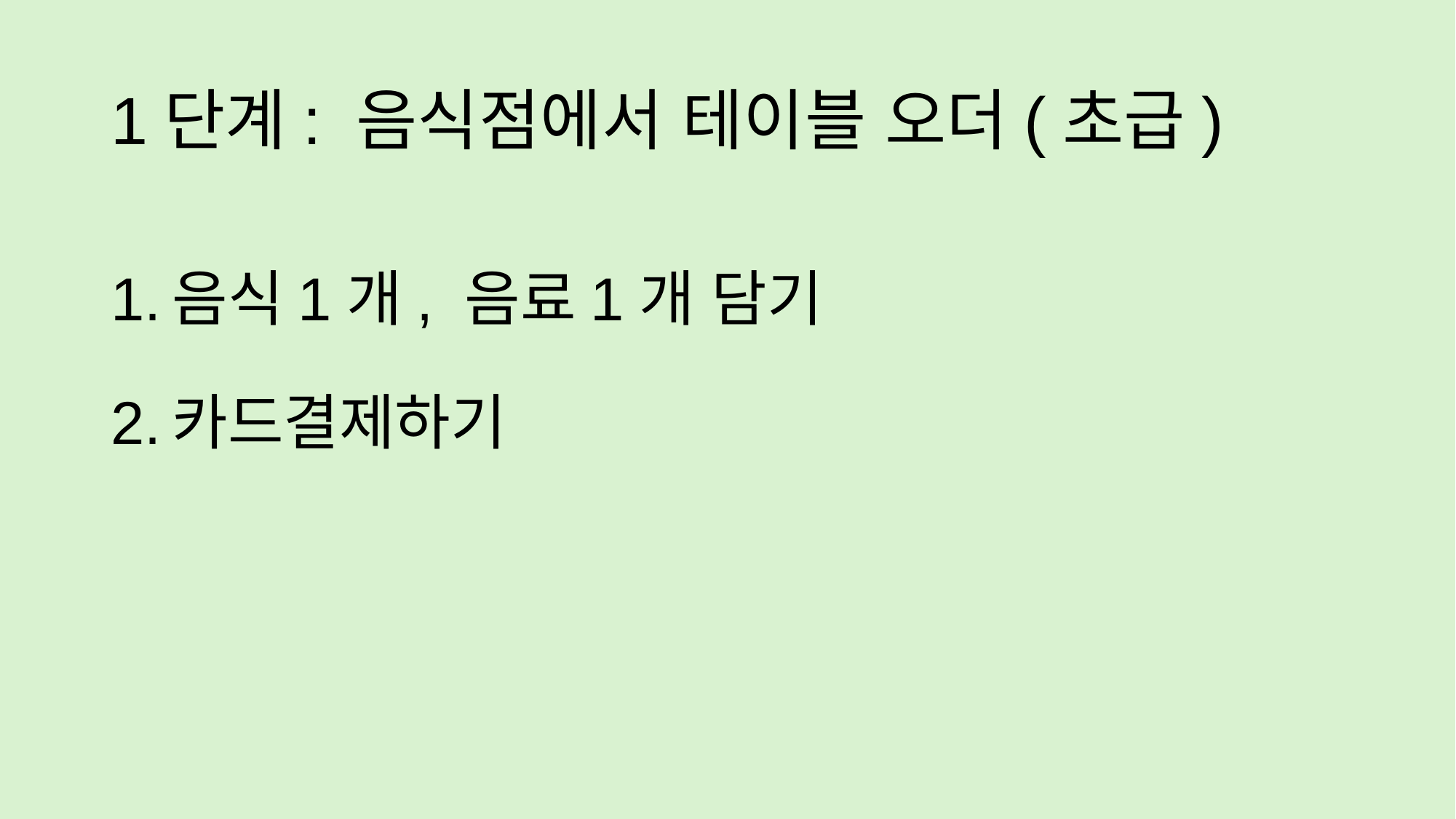

# 1단계: 음식점에서 테이블 오더(초급)
음식1개, 음료1개 담기
카드결제하기